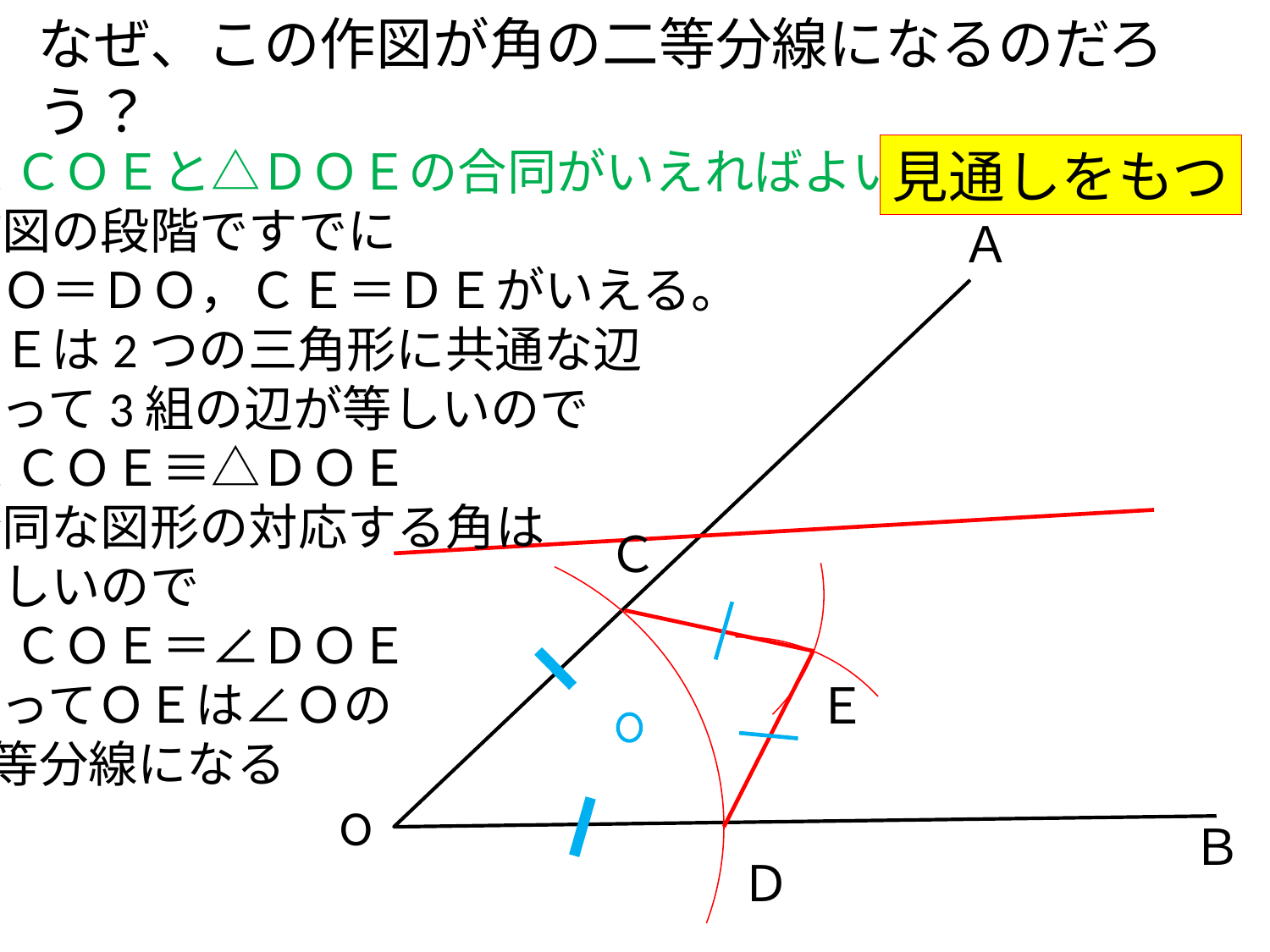

# なぜ、この作図が角の二等分線になるのだろう？
見通しをもつ
△ＣＯＥと△ＤＯＥの合同がいえればよい。
作図の段階ですでに
ＣＯ＝ＤＯ，ＣＥ＝ＤＥがいえる。
ＯＥは2つの三角形に共通な辺
よって3組の辺が等しいので
△ＣＯＥ≡△ＤＯＥ
合同な図形の対応する角は
等しいので
∠ＣＯＥ＝∠ＤＯＥ
よってＯＥは∠Ｏの
2等分線になる
Ａ

Ｃ

Ｅ

O
Ｂ
Ｄ